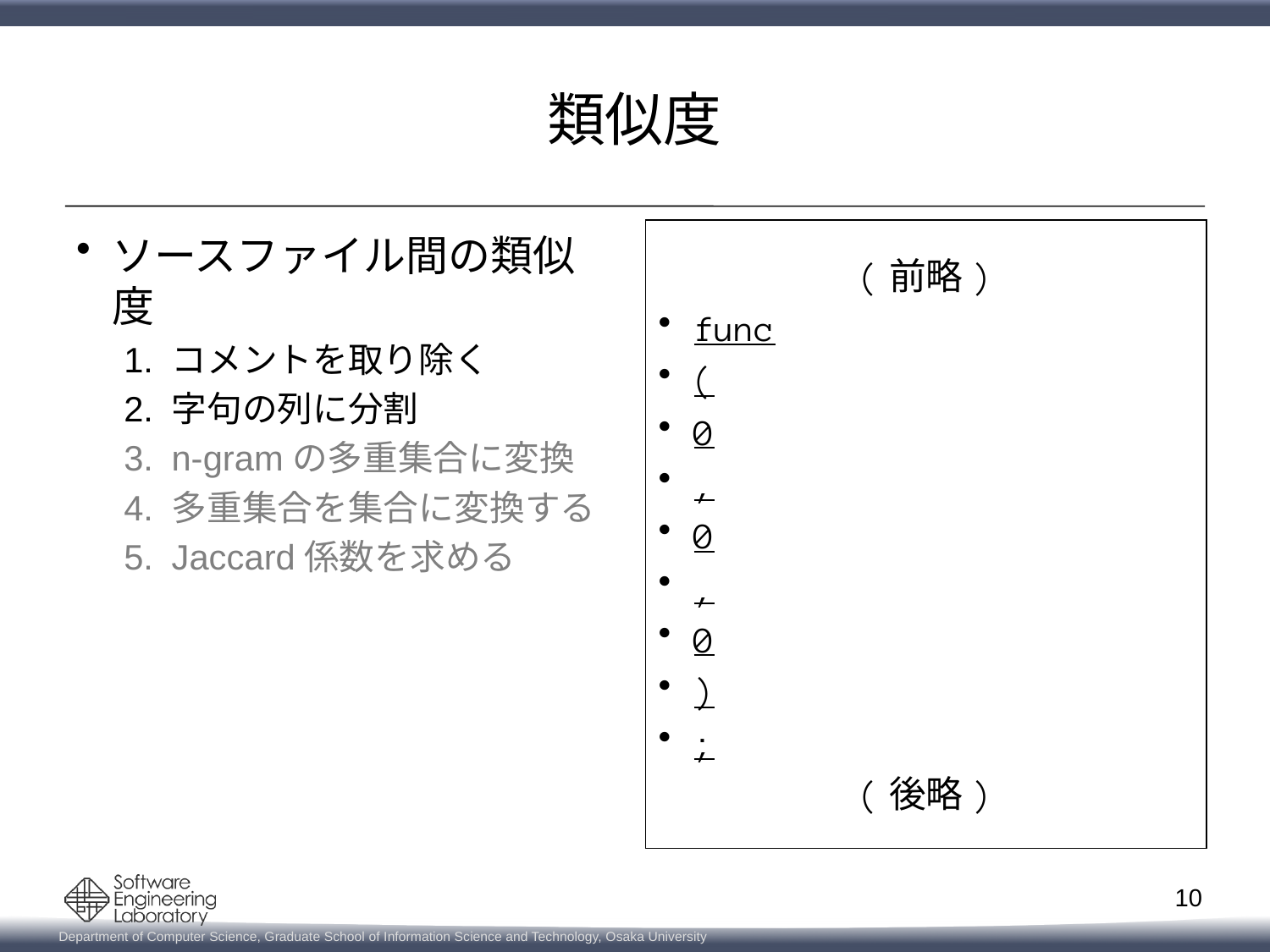

# 類似度
(前略)
func
(
0
,
0
,
0
)
;
(後略)
ソースファイル間の類似度
コメントを取り除く
字句の列に分割
n-gramの多重集合に変換
多重集合を集合に変換する
Jaccard係数を求める

10